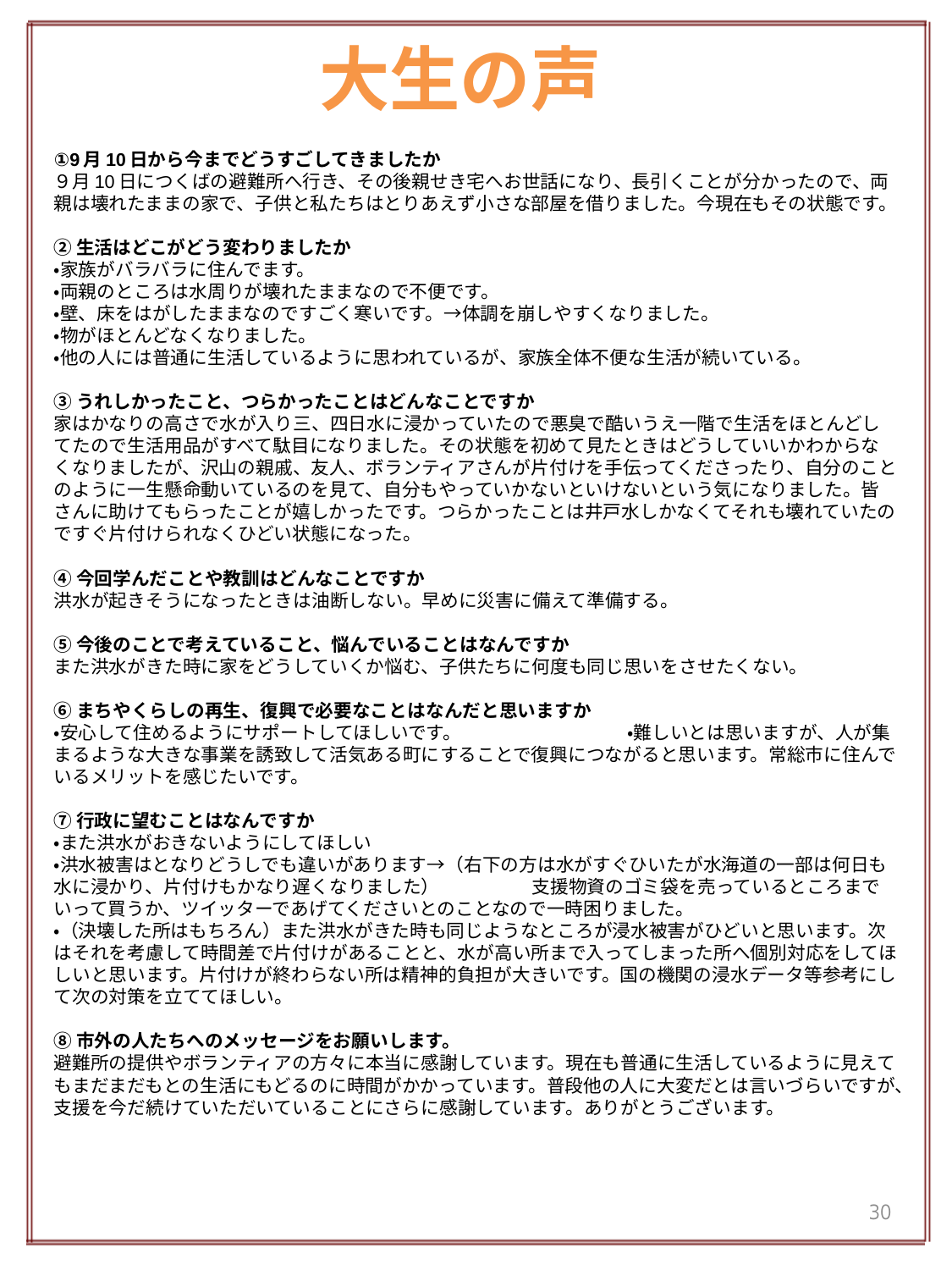

# 大生の声
①9月10日から今までどうすごしてきましたか
９月10日につくばの避難所へ行き、その後親せき宅へお世話になり、長引くことが分かったので、両親は壊れたままの家で、子供と私たちはとりあえず小さな部屋を借りました。今現在もその状態です。

②生活はどこがどう変わりましたか
・家族がバラバラに住んでます。
・両親のところは水周りが壊れたままなので不便です。
・壁、床をはがしたままなのですごく寒いです。→体調を崩しやすくなりました。
・物がほとんどなくなりました。
・他の人には普通に生活しているように思われているが、家族全体不便な生活が続いている。

③うれしかったこと、つらかったことはどんなことですか
家はかなりの高さで水が入り三、四日水に浸かっていたので悪臭で酷いうえ一階で生活をほとんどしてたので生活用品がすべて駄目になりました。その状態を初めて見たときはどうしていいかわからなくなりましたが、沢山の親戚、友人、ボランティアさんが片付けを手伝ってくださったり、自分のことのように一生懸命動いているのを見て、自分もやっていかないといけないという気になりました。皆さんに助けてもらったことが嬉しかったです。つらかったことは井戸水しかなくてそれも壊れていたのですぐ片付けられなくひどい状態になった。

④今回学んだことや教訓はどんなことですか
洪水が起きそうになったときは油断しない。早めに災害に備えて準備する。

⑤今後のことで考えていること、悩んでいることはなんですか
また洪水がきた時に家をどうしていくか悩む、子供たちに何度も同じ思いをさせたくない。

⑥まちやくらしの再生、復興で必要なことはなんだと思いますか
・安心して住めるようにサポートしてほしいです。　　　　　　　　　・難しいとは思いますが、人が集まるような大きな事業を誘致して活気ある町にすることで復興につながると思います。常総市に住んでいるメリットを感じたいです。

⑦行政に望むことはなんですか
・また洪水がおきないようにしてほしい
・洪水被害はとなりどうしでも違いがあります→（右下の方は水がすぐひいたが水海道の一部は何日も水に浸かり、片付けもかなり遅くなりました）　　　　　支援物資のゴミ袋を売っているところまでいって買うか、ツイッターであげてくださいとのことなので一時困りました。
・（決壊した所はもちろん）また洪水がきた時も同じようなところが浸水被害がひどいと思います。次はそれを考慮して時間差で片付けがあることと、水が高い所まで入ってしまった所へ個別対応をしてほしいと思います。片付けが終わらない所は精神的負担が大きいです。国の機関の浸水データ等参考にして次の対策を立ててほしい。

⑧市外の人たちへのメッセージをお願いします。
避難所の提供やボランティアの方々に本当に感謝しています。現在も普通に生活しているように見えてもまだまだもとの生活にもどるのに時間がかかっています。普段他の人に大変だとは言いづらいですが、支援を今だ続けていただいていることにさらに感謝しています。ありがとうございます。

30